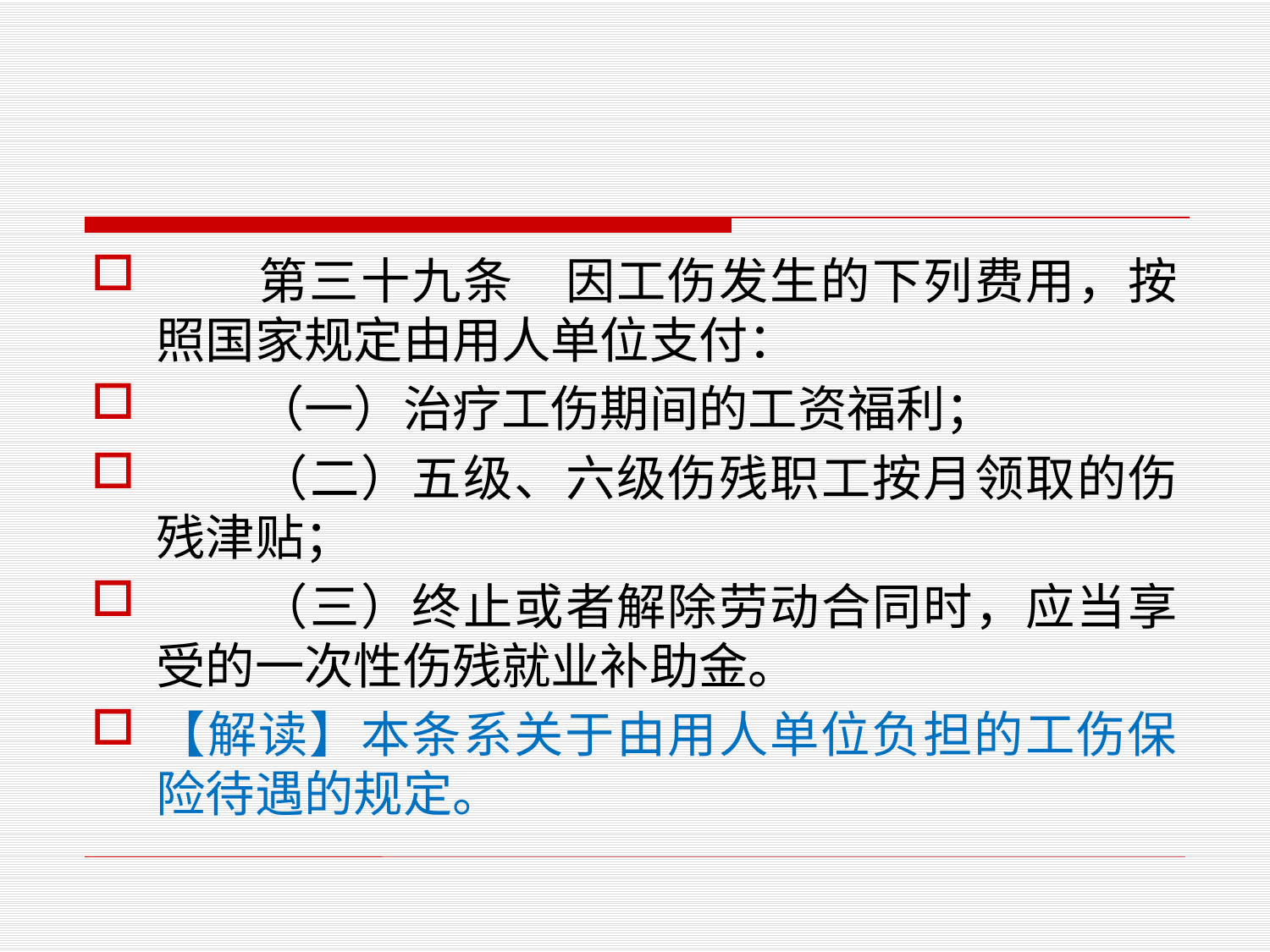

第三十九条　因工伤发生的下列费用，按照国家规定由用人单位支付：
　　（一）治疗工伤期间的工资福利；
　　（二）五级、六级伤残职工按月领取的伤残津贴；
　　（三）终止或者解除劳动合同时，应当享受的一次性伤残就业补助金。
【解读】本条系关于由用人单位负担的工伤保险待遇的规定。